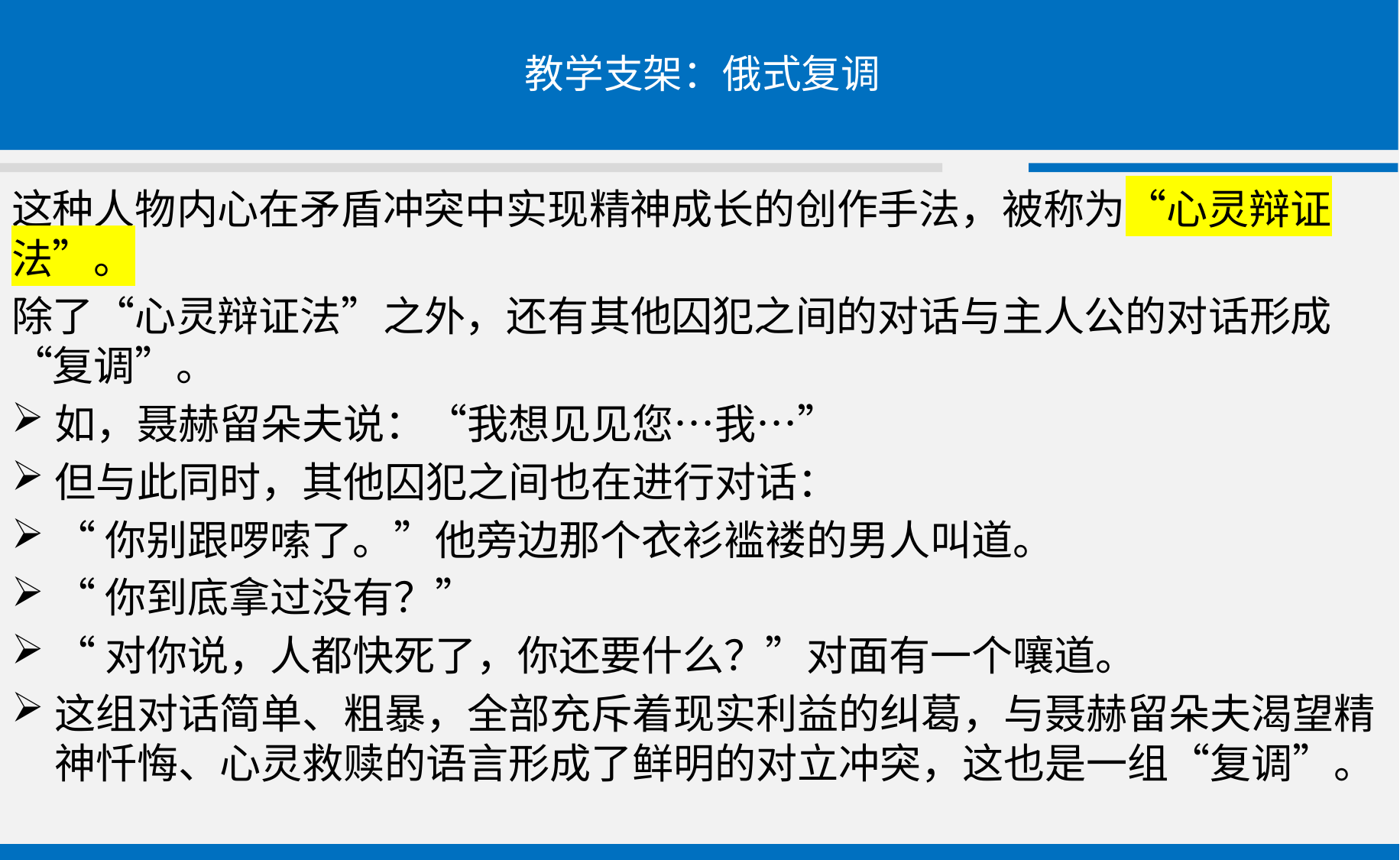

# 教学支架：俄式复调
这种人物内心在矛盾冲突中实现精神成长的创作手法，被称为“心灵辩证法”。
除了“心灵辩证法”之外，还有其他囚犯之间的对话与主人公的对话形成“复调”。
如，聂赫留朵夫说：“我想见见您…我…”
但与此同时，其他囚犯之间也在进行对话：
“你别跟啰嗦了。”他旁边那个衣衫褴褛的男人叫道。
“你到底拿过没有？”
“对你说，人都快死了，你还要什么？”对面有一个嚷道。
这组对话简单、粗暴，全部充斥着现实利益的纠葛，与聂赫留朵夫渴望精神忏悔、心灵救赎的语言形成了鲜明的对立冲突，这也是一组“复调”。